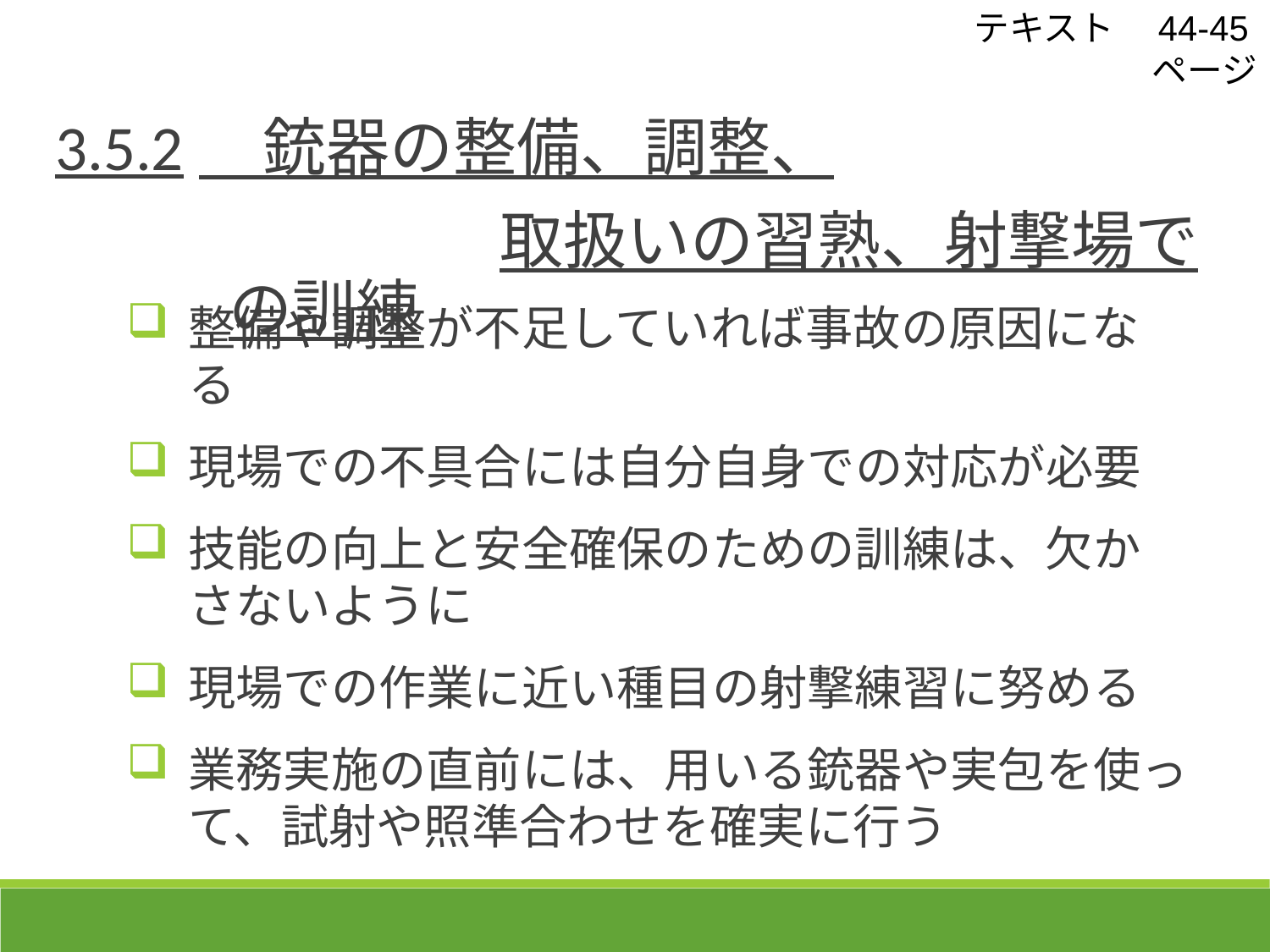

テキスト　44-45ページ
3.5.2　銃器の整備、調整、
　　　　　　　取扱いの習熟、射撃場での訓練
整備や調整が不足していれば事故の原因になる
現場での不具合には自分自身での対応が必要
技能の向上と安全確保のための訓練は、欠かさないように
現場での作業に近い種目の射撃練習に努める
業務実施の直前には、用いる銃器や実包を使って、試射や照準合わせを確実に行う